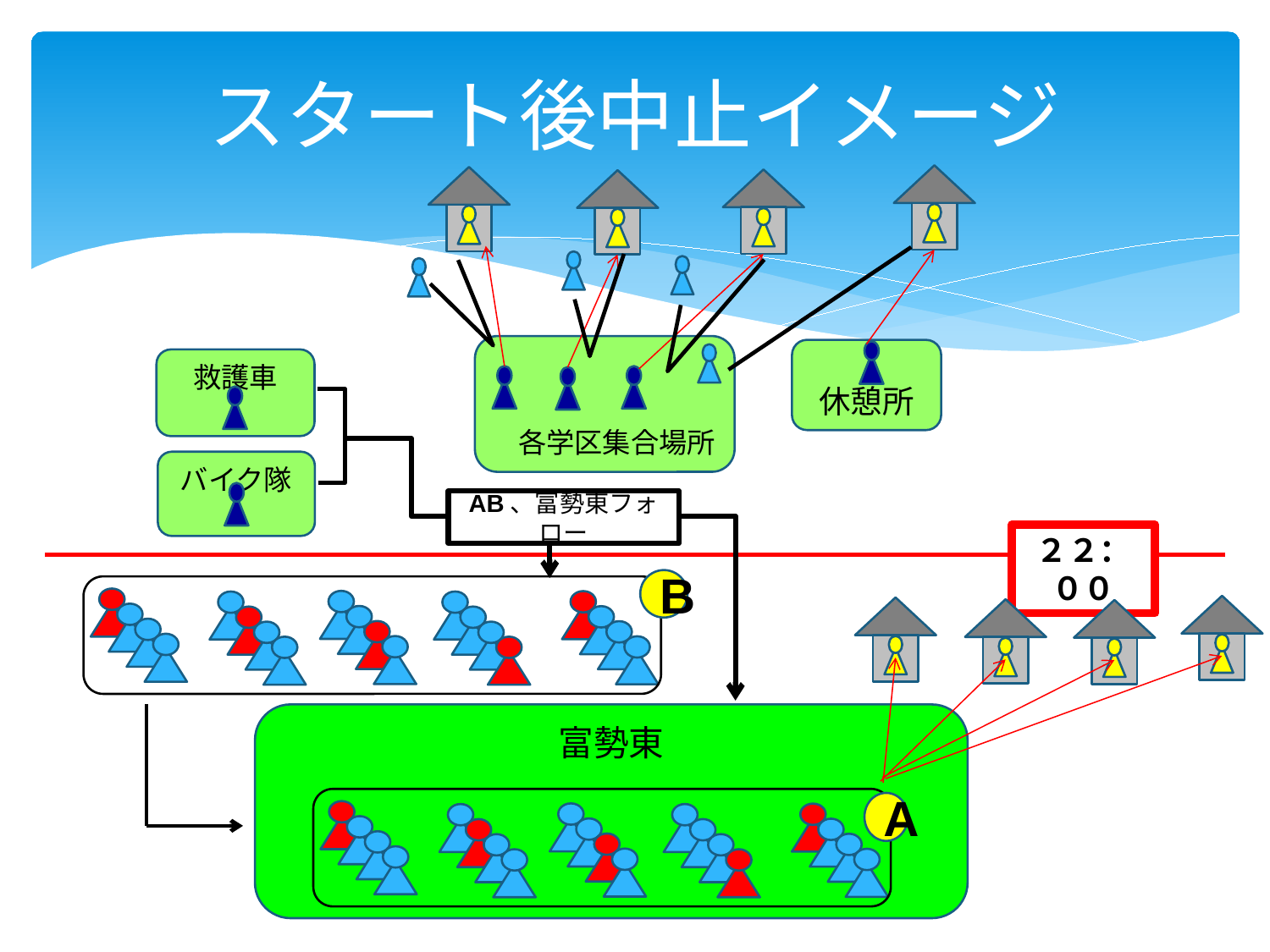

# スタート後中止イメージ

各学区集合場所
休憩所

救護車

バイク隊

AB、富勢東フォロー
２２：００
B

富勢東

A